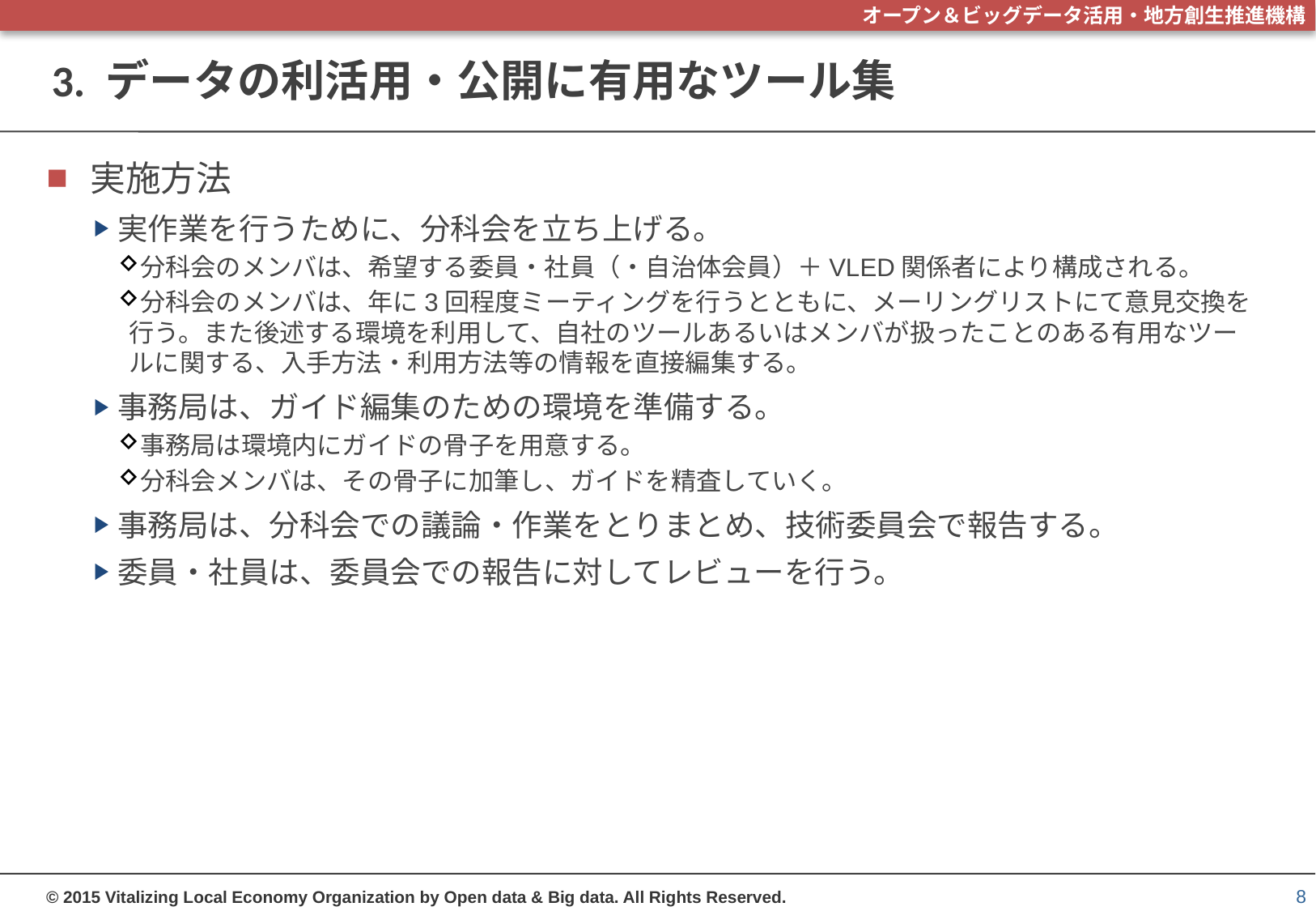

# 3. データの利活用・公開に有用なツール集
実施方法
実作業を行うために、分科会を立ち上げる。
分科会のメンバは、希望する委員・社員（・自治体会員）＋VLED関係者により構成される。
分科会のメンバは、年に3回程度ミーティングを行うとともに、メーリングリストにて意見交換を行う。また後述する環境を利用して、自社のツールあるいはメンバが扱ったことのある有用なツールに関する、入手方法・利用方法等の情報を直接編集する。
事務局は、ガイド編集のための環境を準備する。
事務局は環境内にガイドの骨子を用意する。
分科会メンバは、その骨子に加筆し、ガイドを精査していく。
事務局は、分科会での議論・作業をとりまとめ、技術委員会で報告する。
委員・社員は、委員会での報告に対してレビューを行う。

8